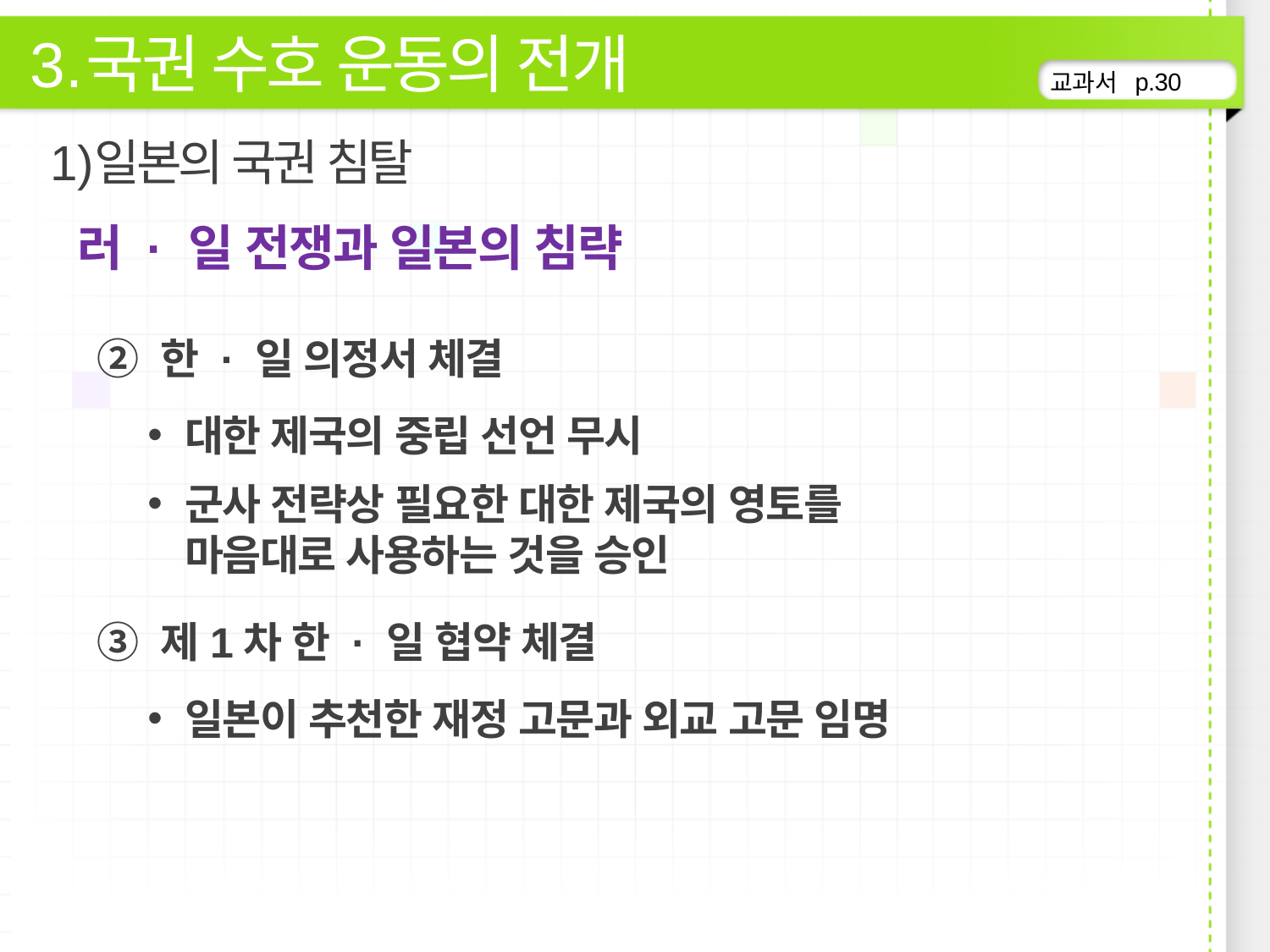

국권 수호 운동의 전개
p.30
일본의 국권 침탈
러 · 일 전쟁과 일본의 침략

한 · 일 의정서 체결
대한 제국의 중립 선언 무시
군사 전략상 필요한 대한 제국의 영토를
마음대로 사용하는 것을 승인
제1차 한 · 일 협약 체결
일본이 추천한 재정 고문과 외교 고문 임명